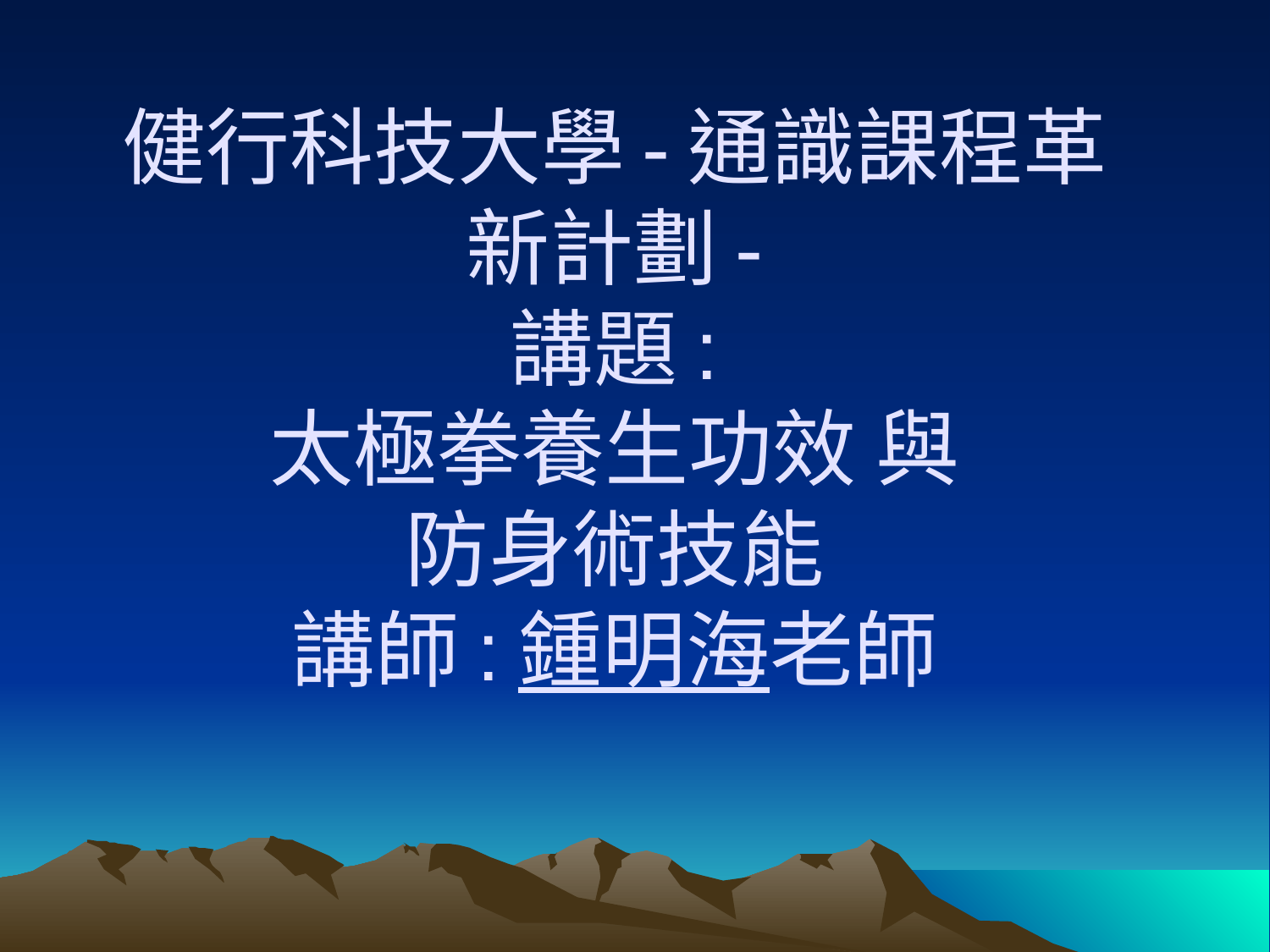

# 健行科技大學-通識課程革新計劃- 講題: 太極拳養生功效 與 防身術技能 講師:鍾明海老師